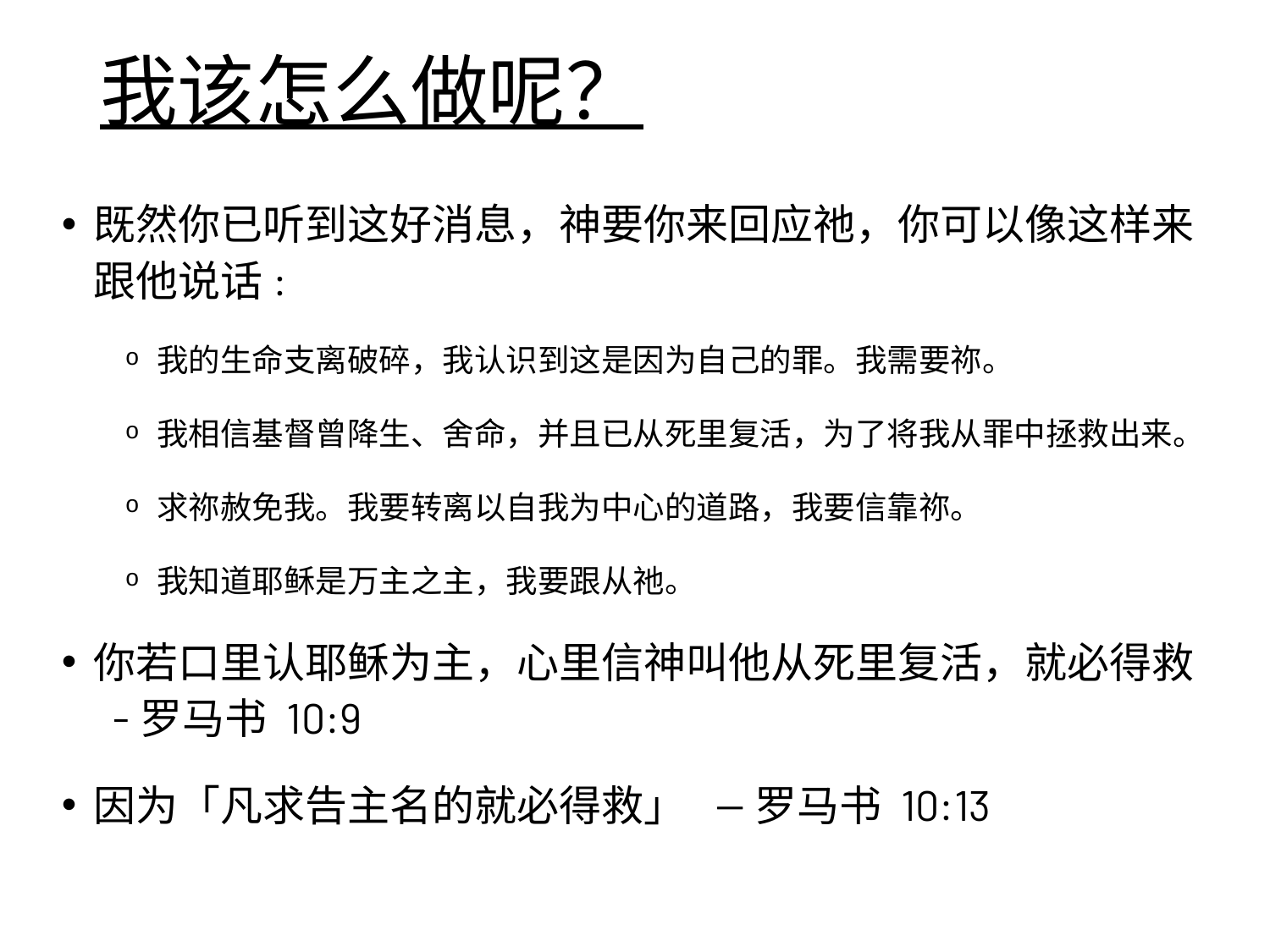

# 我该怎么做呢？
既然你已听到这好消息，神要你来回应祂，你可以像这样来跟他说话:
我的生命支离破碎，我认识到这是因为自己的罪。我需要祢。
我相信基督曾降生、舍命，并且已从死里复活，为了将我从罪中拯救出来。
求祢赦免我。我要转离以自我为中心的道路，我要信靠祢。
我知道耶稣是万主之主，我要跟从祂。
你若口里认耶稣为主，心里信神叫他从死里复活，就必得救  -罗马书 10:9
因为「凡求告主名的就必得救」  --罗马书 10:13